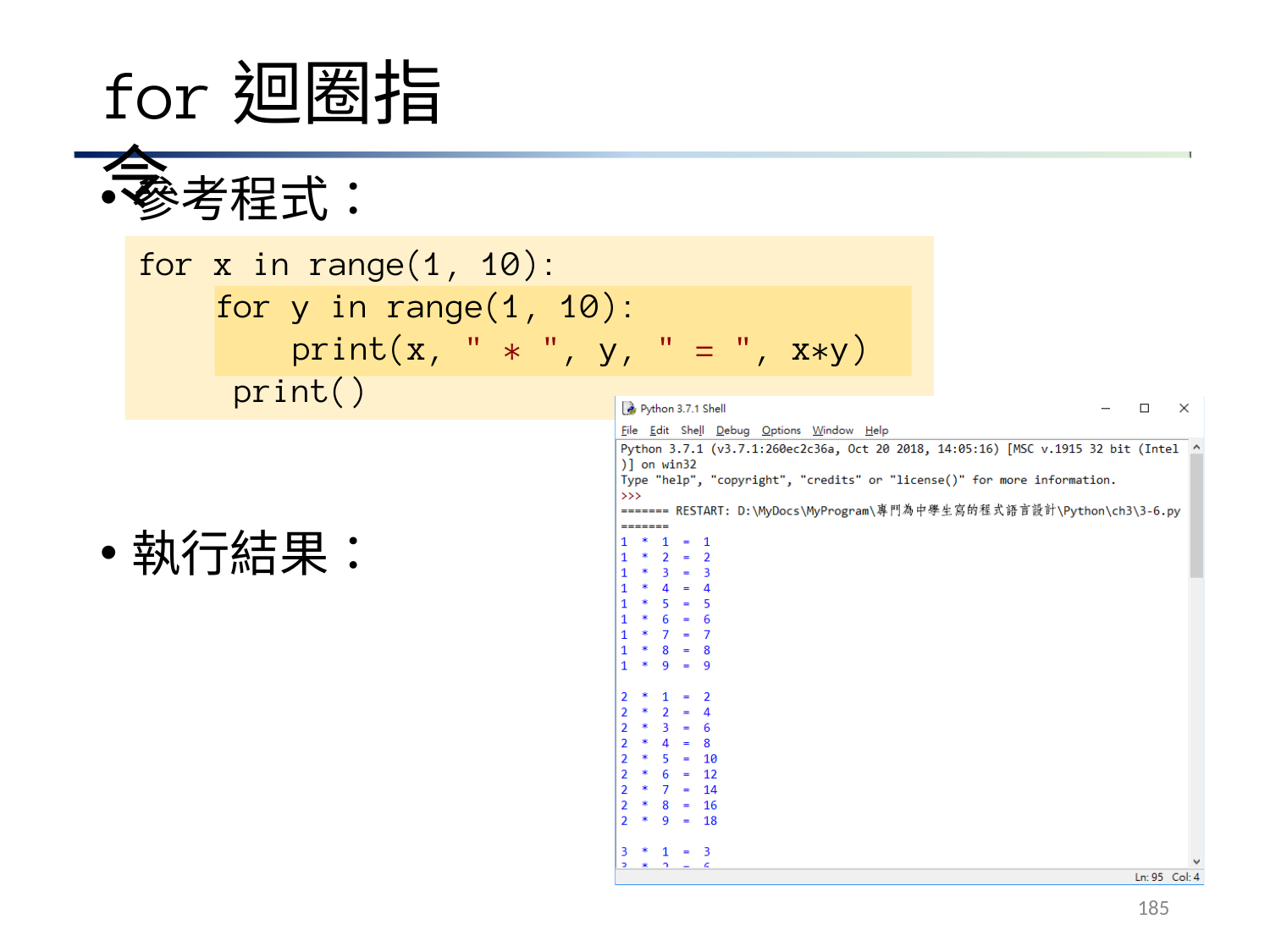

# for迴圈指令
參考程式：
for x in range(1, 10):
for y in range(1, 10):
print(x, " * ", y, " = ", x*y)  print()

執行結果：
185